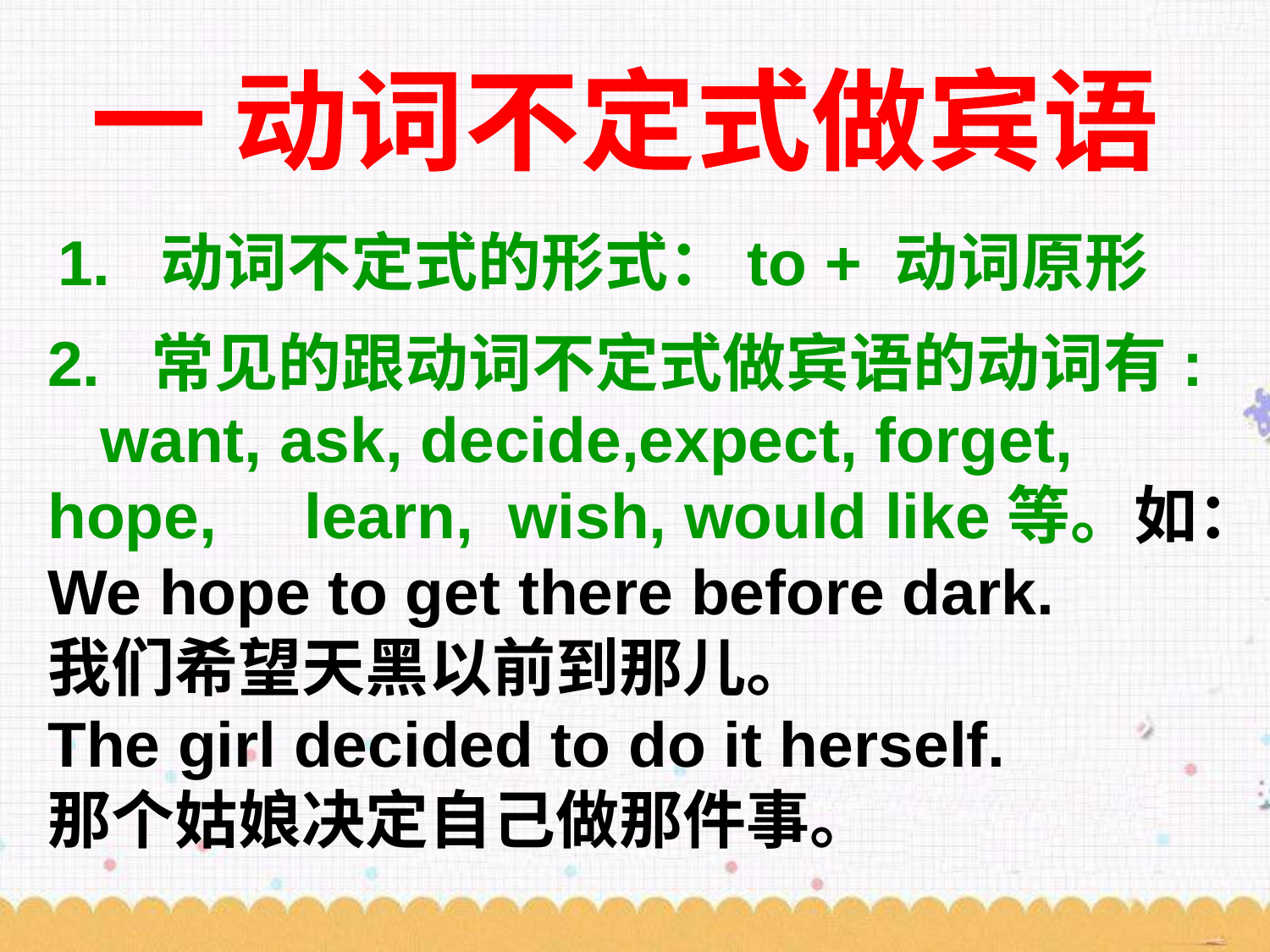

一 动词不定式做宾语
1.  动词不定式的形式：to + 动词原形

2.  常见的跟动词不定式做宾语的动词有:
   want, ask, decide,expect, forget, hope,     learn,  wish, would like等。如：
We hope to get there before dark.
我们希望天黑以前到那儿。
The girl decided to do it herself.
那个姑娘决定自己做那件事。